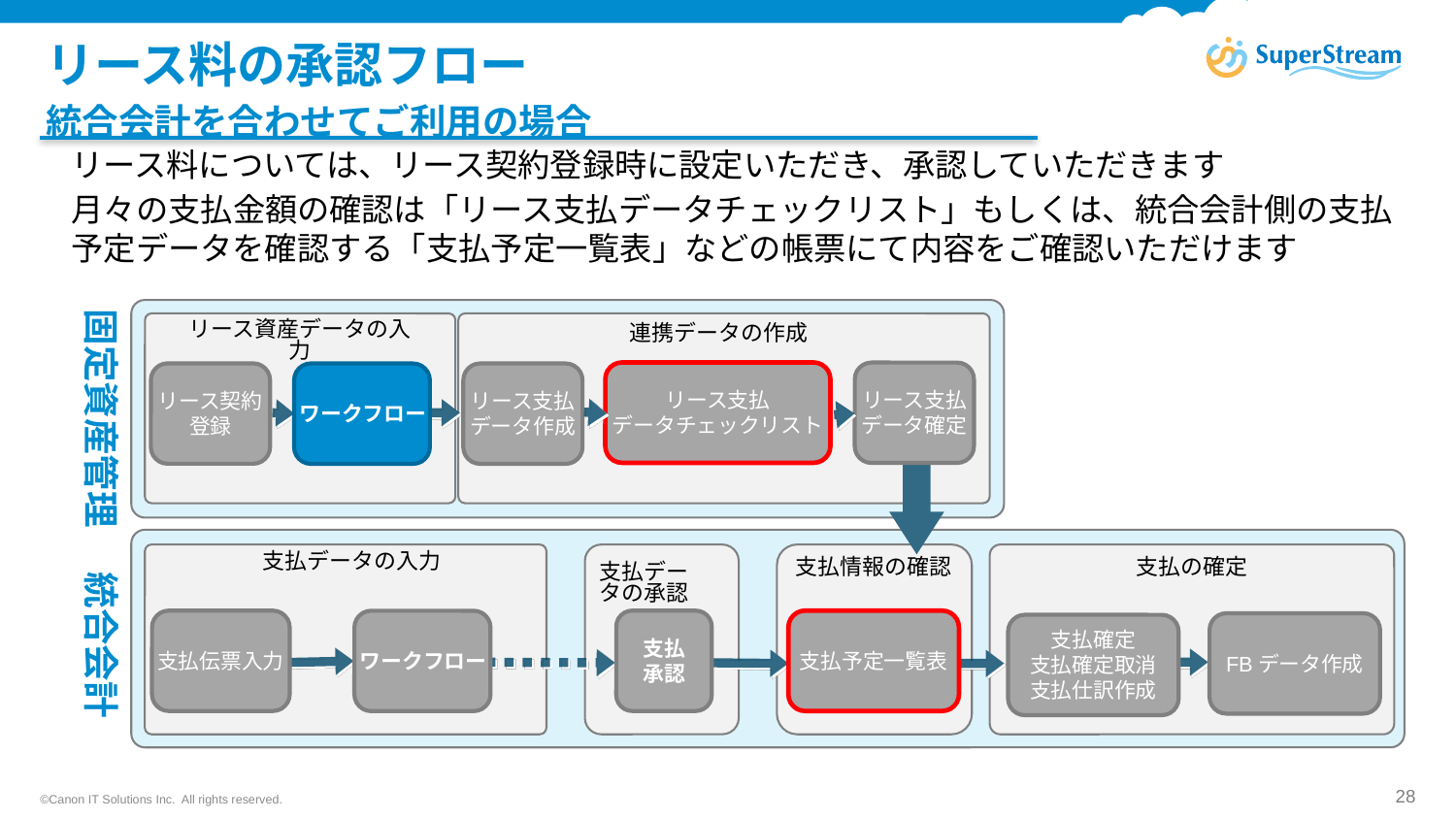

# リース料の承認フロー
統合会計を合わせてご利用の場合
リース料については、リース契約登録時に設定いただき、承認していただきます
月々の支払金額の確認は「リース支払データチェックリスト」もしくは、統合会計側の支払予定データを確認する「支払予定一覧表」などの帳票にて内容をご確認いただけます

固定資産管理

リース資産データの入力

連携データの作成

リース支払
データ確定

リース契約
登録

リース支払
データ作成
リース支払
データチェックリスト
ワークフロー

支払データの入力

支払情報の確認
支払の確定
支払データの承認
統合会計

支払伝票入力

FBデータ作成

支払確定
支払確定取消
支払仕訳作成
支払
承認
支払予定一覧表
ワークフロー
©Canon IT Solutions Inc.  All rights reserved.
28